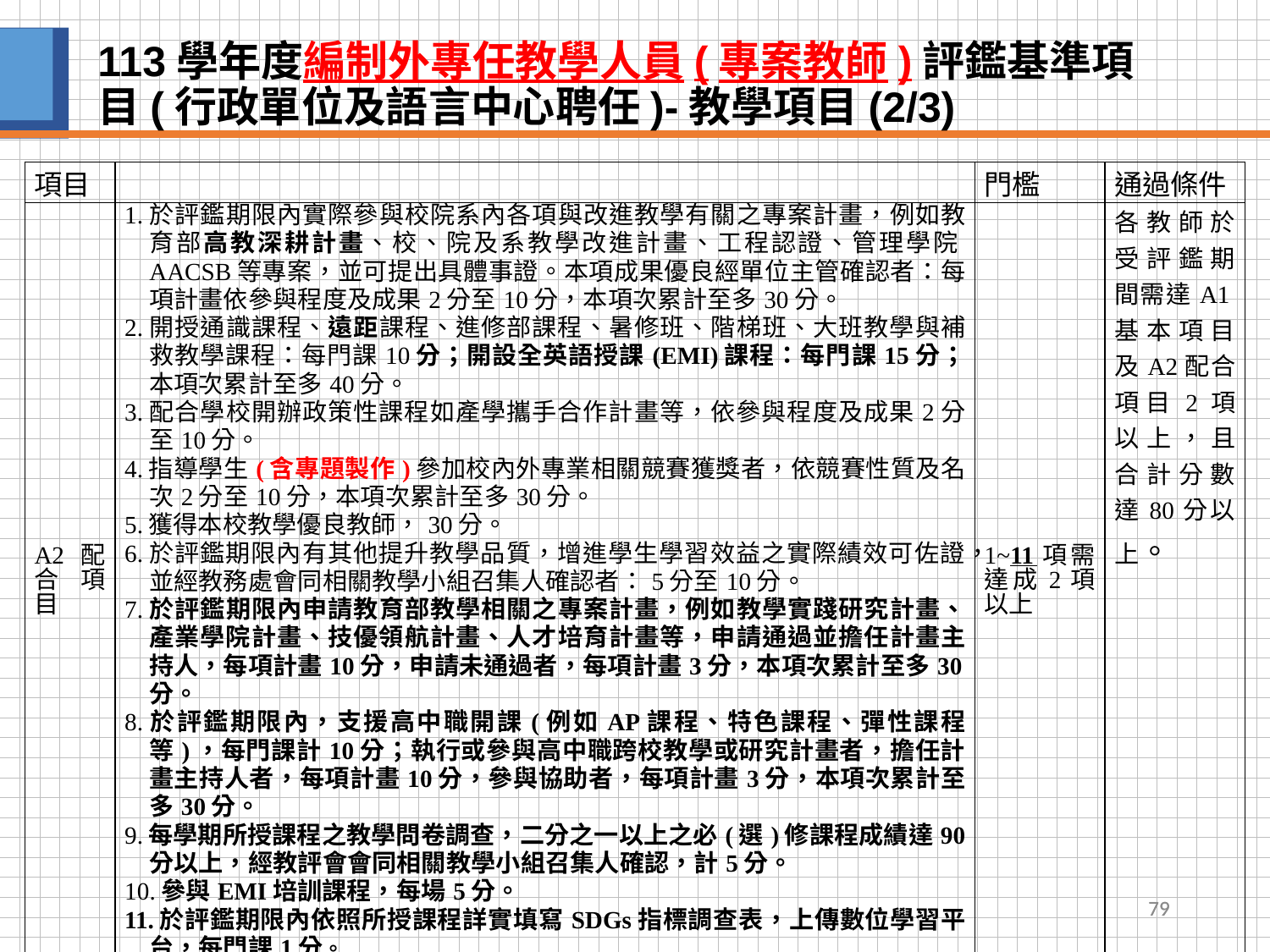

# 113學年度編制外專任教學人員(專案教師)評鑑基準項目(行政單位及語言中心聘任)-教學項目(2/3)
| 項目 |  | 門檻 | 通過條件 |
| --- | --- | --- | --- |
| A2配合項目 | 1.於評鑑期限內實際參與校院系內各項與改進教學有關之專案計畫，例如教育部高教深耕計畫、校、院及系教學改進計畫、工程認證、管理學院AACSB等專案，並可提出具體事證。本項成果優良經單位主管確認者：每項計畫依參與程度及成果2分至10分，本項次累計至多30分。 2.開授通識課程、遠距課程、進修部課程、暑修班、階梯班、大班教學與補救教學課程：每門課10分；開設全英語授課(EMI)課程：每門課15分；本項次累計至多40分。 3.配合學校開辦政策性課程如產學攜手合作計畫等，依參與程度及成果2分至10分。 4.指導學生(含專題製作)參加校內外專業相關競賽獲獎者，依競賽性質及名次2分至10分，本項次累計至多30分。 5.獲得本校教學優良教師，30分。 6.於評鑑期限內有其他提升教學品質，增進學生學習效益之實際績效可佐證，並經教務處會同相關教學小組召集人確認者：5分至10分。 7.於評鑑期限內申請教育部教學相關之專案計畫，例如教學實踐研究計畫、產業學院計畫、技優領航計畫、人才培育計畫等，申請通過並擔任計畫主持人，每項計畫10分，申請未通過者，每項計畫3分，本項次累計至多30分。 8.於評鑑期限內，支援高中職開課(例如AP課程、特色課程、彈性課程等)，每門課計10分；執行或參與高中職跨校教學或研究計畫者，擔任計畫主持人者，每項計畫10分，參與協助者，每項計畫3分，本項次累計至多30分。 9.每學期所授課程之教學問卷調查，二分之一以上之必(選)修課程成績達90分以上，經教評會會同相關教學小組召集人確認，計5分。 10.參與EMI培訓課程，每場5分。 11.於評鑑期限內依照所授課程詳實填寫SDGs指標調查表，上傳數位學習平台，每門課1分。 | 1~11項需達成2項以上 | 各教師於受評鑑期間需達A1基本項目及A2配合項目2項以上，且合計分數達80分以上。 |
79